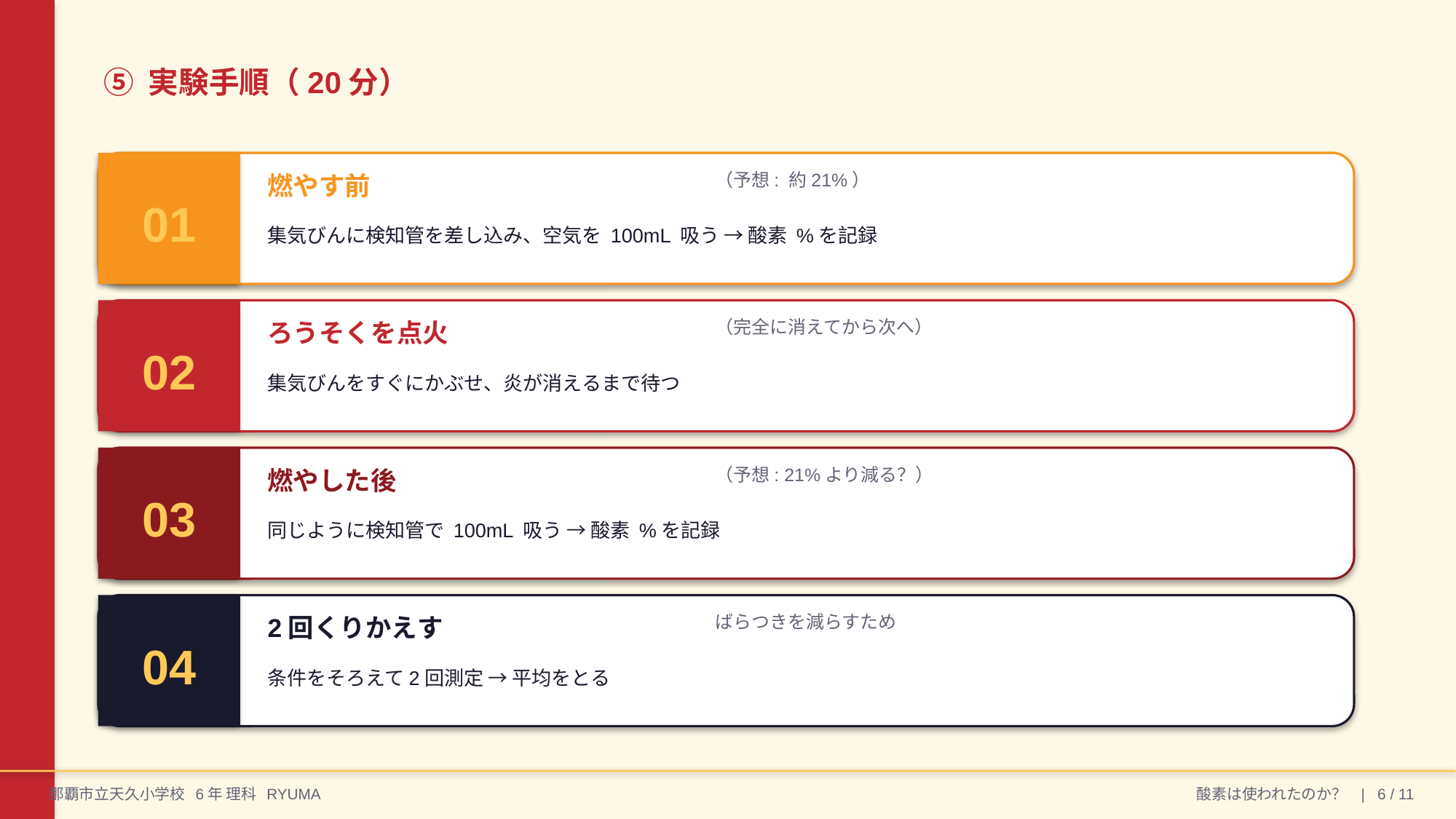

⑤ 実験手順（20分）

01
燃やす前
（予想: 約21%）
集気びんに検知管を差し込み、空気を 100mL 吸う → 酸素 %を記録

02
ろうそくを点火
（完全に消えてから次へ）
集気びんをすぐにかぶせ、炎が消えるまで待つ

03
燃やした後
（予想: 21%より減る？）
同じように検知管で 100mL 吸う → 酸素 %を記録

04
2回くりかえす
ばらつきを減らすため
条件をそろえて2回測定 → 平均をとる

那覇市立天久小学校  6年 理科  RYUMA
酸素は使われたのか？   |   6 / 11